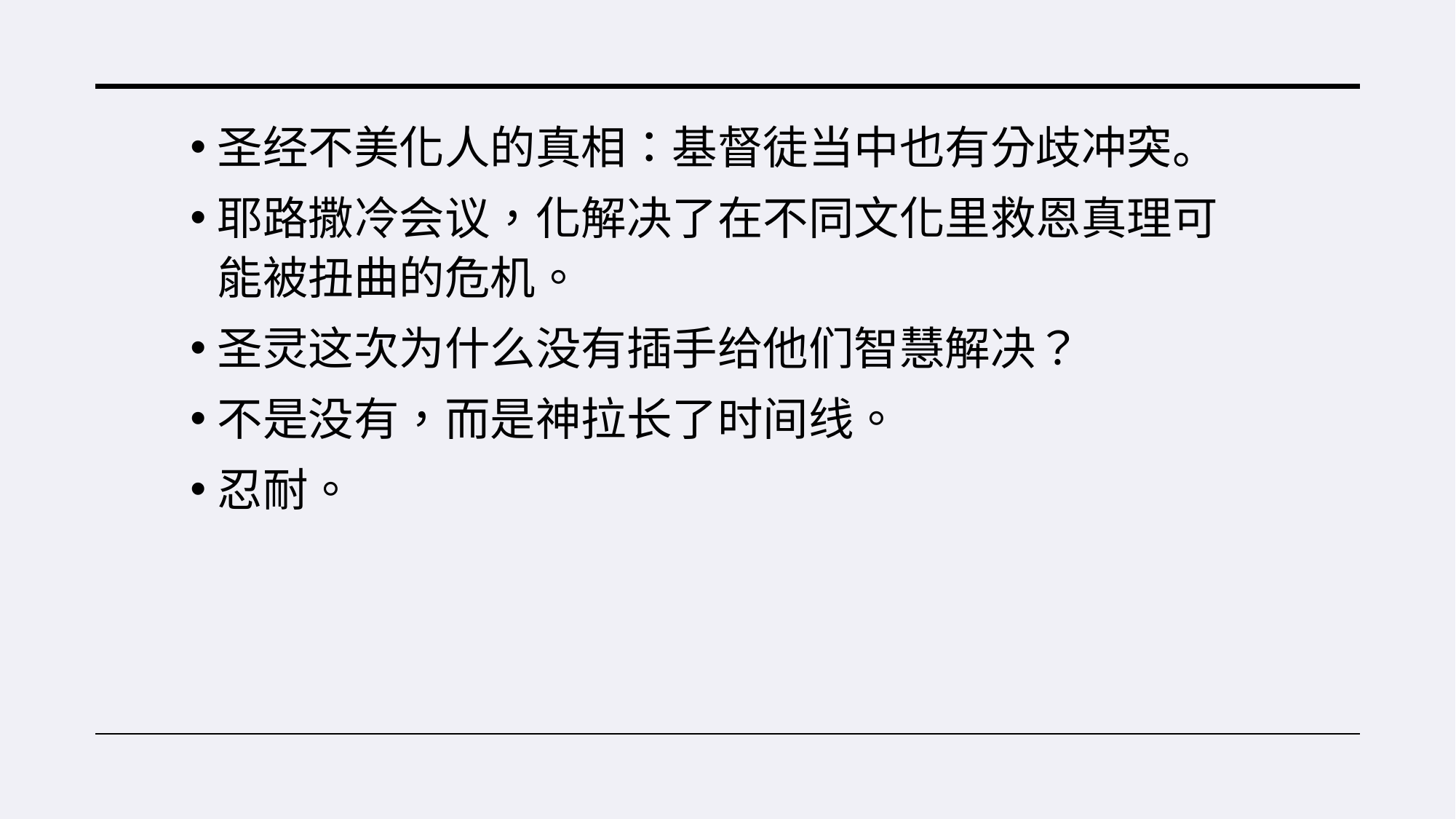

圣经不美化人的真相：基督徒当中也有分歧冲突。
耶路撒冷会议，化解决了在不同文化里救恩真理可能被扭曲的危机。
圣灵这次为什么没有插手给他们智慧解决？
不是没有，而是神拉长了时间线。
忍耐。